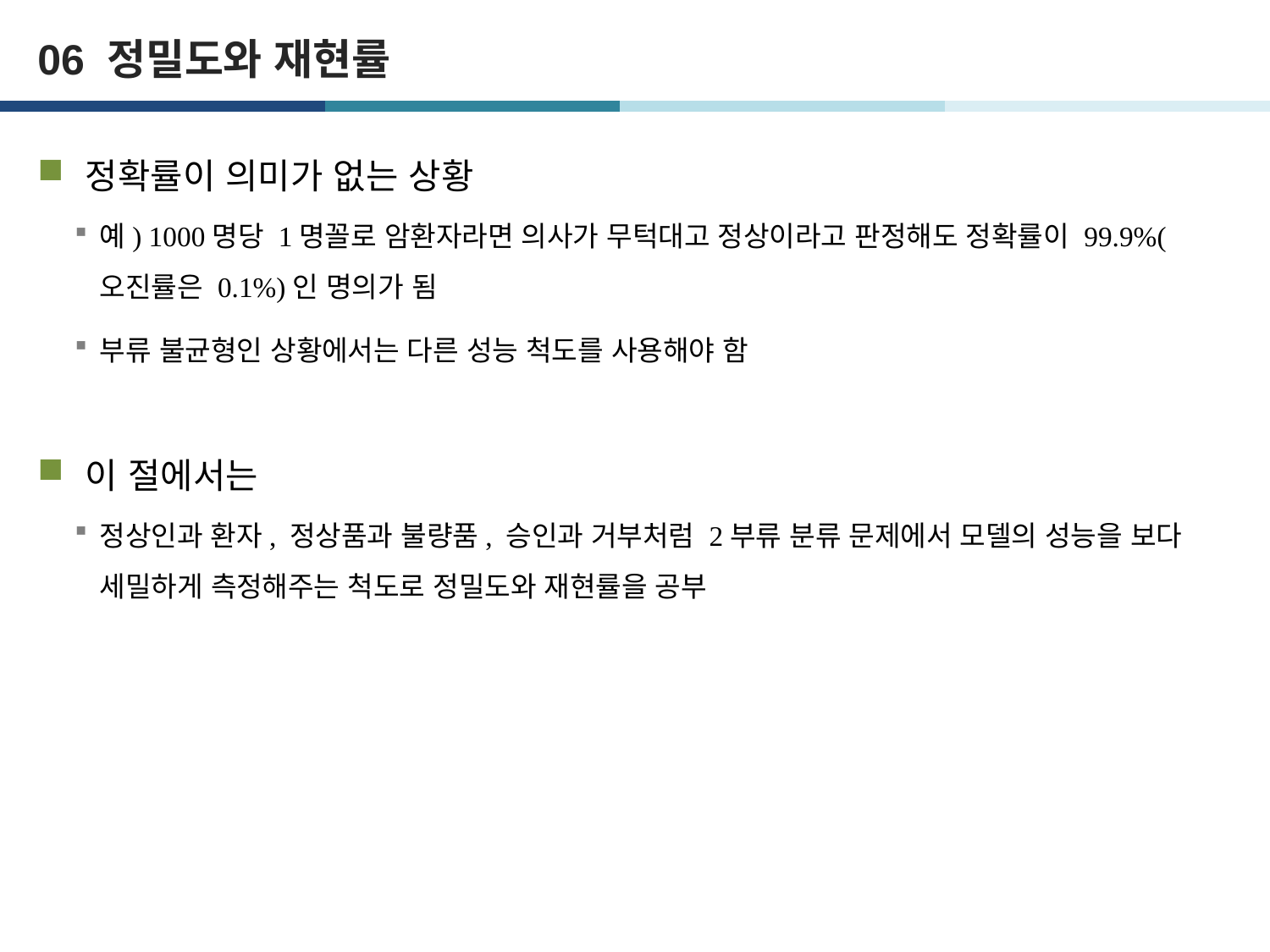

# 06 정밀도와 재현률
정확률이 의미가 없는 상황
예) 1000명당 1명꼴로 암환자라면 의사가 무턱대고 정상이라고 판정해도 정확률이 99.9%(오진률은 0.1%)인 명의가 됨
부류 불균형인 상황에서는 다른 성능 척도를 사용해야 함

이 절에서는
정상인과 환자, 정상품과 불량품, 승인과 거부처럼 2부류 분류 문제에서 모델의 성능을 보다 세밀하게 측정해주는 척도로 정밀도와 재현률을 공부